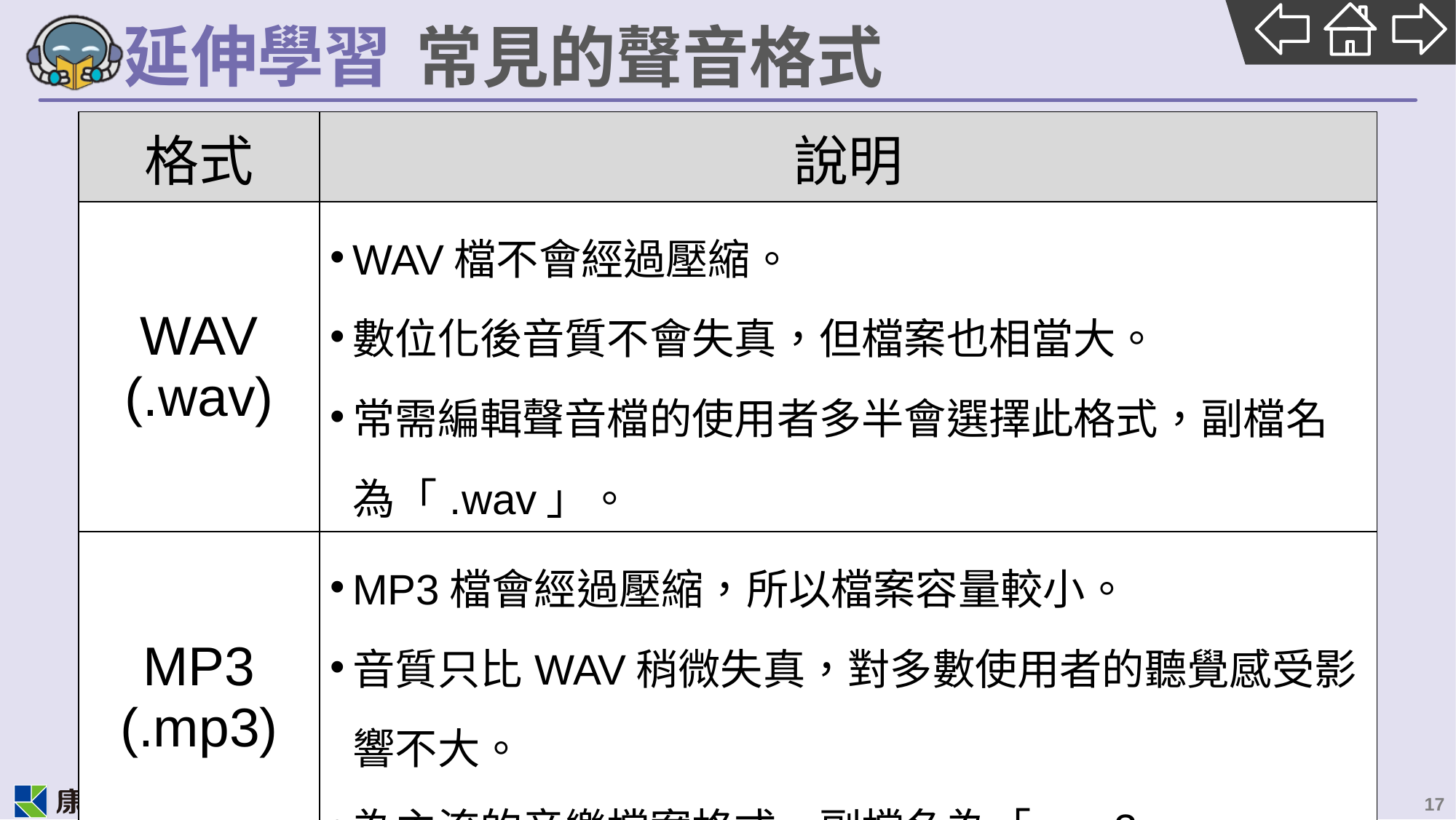

# 常見的聲音格式
| 格式 | 說明 |
| --- | --- |
| WAV (.wav) | WAV檔不會經過壓縮。 數位化後音質不會失真，但檔案也相當大。 常需編輯聲音檔的使用者多半會選擇此格式，副檔名為「.wav」。 |
| MP3 (.mp3) | MP3檔會經過壓縮，所以檔案容量較小。 音質只比WAV稍微失真，對多數使用者的聽覺感受影響不大。 為主流的音樂檔案格式，副檔名為「.mp3」。 |
17